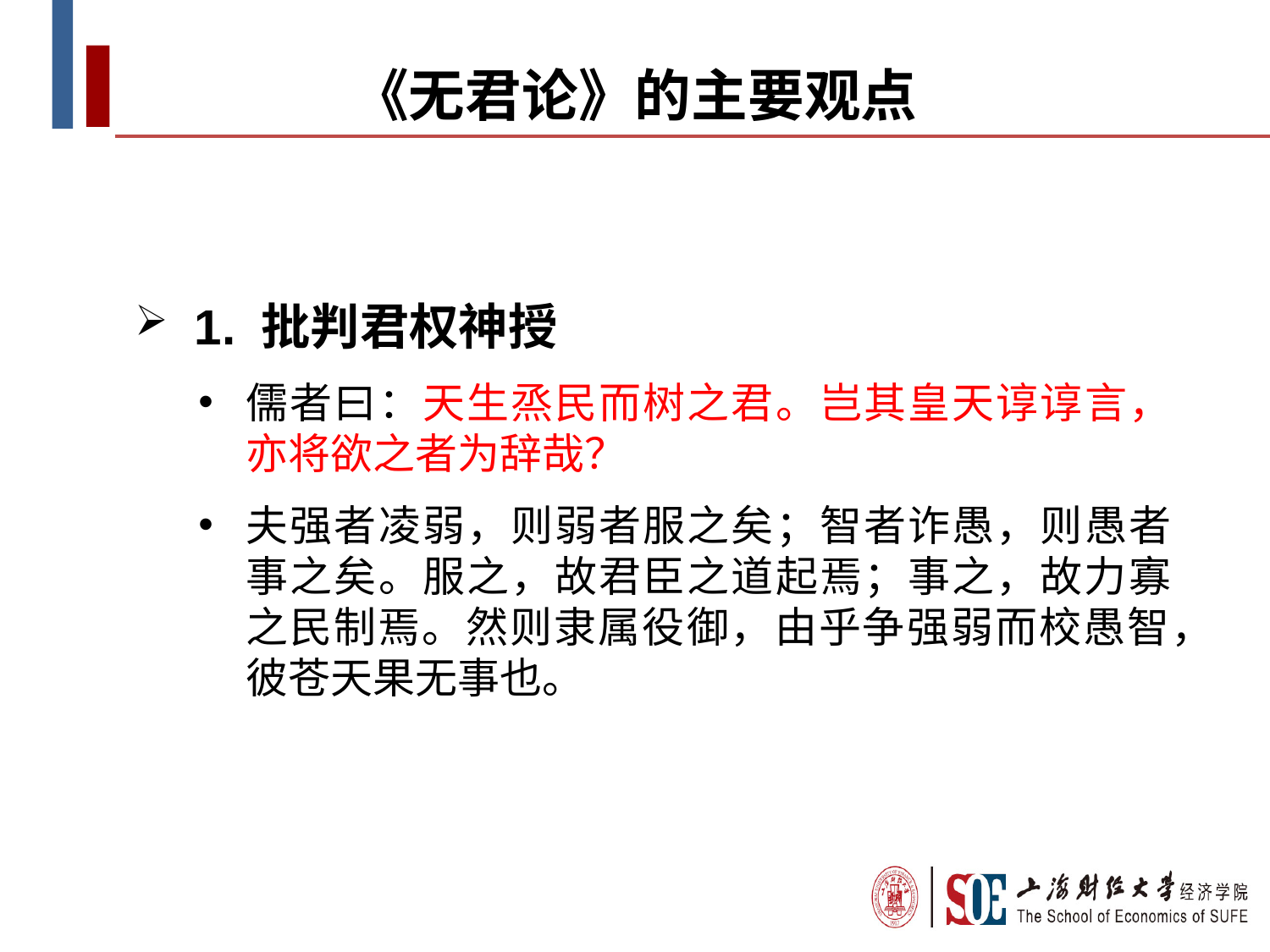

《无君论》的主要观点
 1. 批判君权神授
儒者曰：天生烝民而树之君。岂其皇天谆谆言，亦将欲之者为辞哉？
夫强者凌弱，则弱者服之矣；智者诈愚，则愚者事之矣。服之，故君臣之道起焉；事之，故力寡之民制焉。然则隶属役御，由乎争强弱而校愚智，彼苍天果无事也。